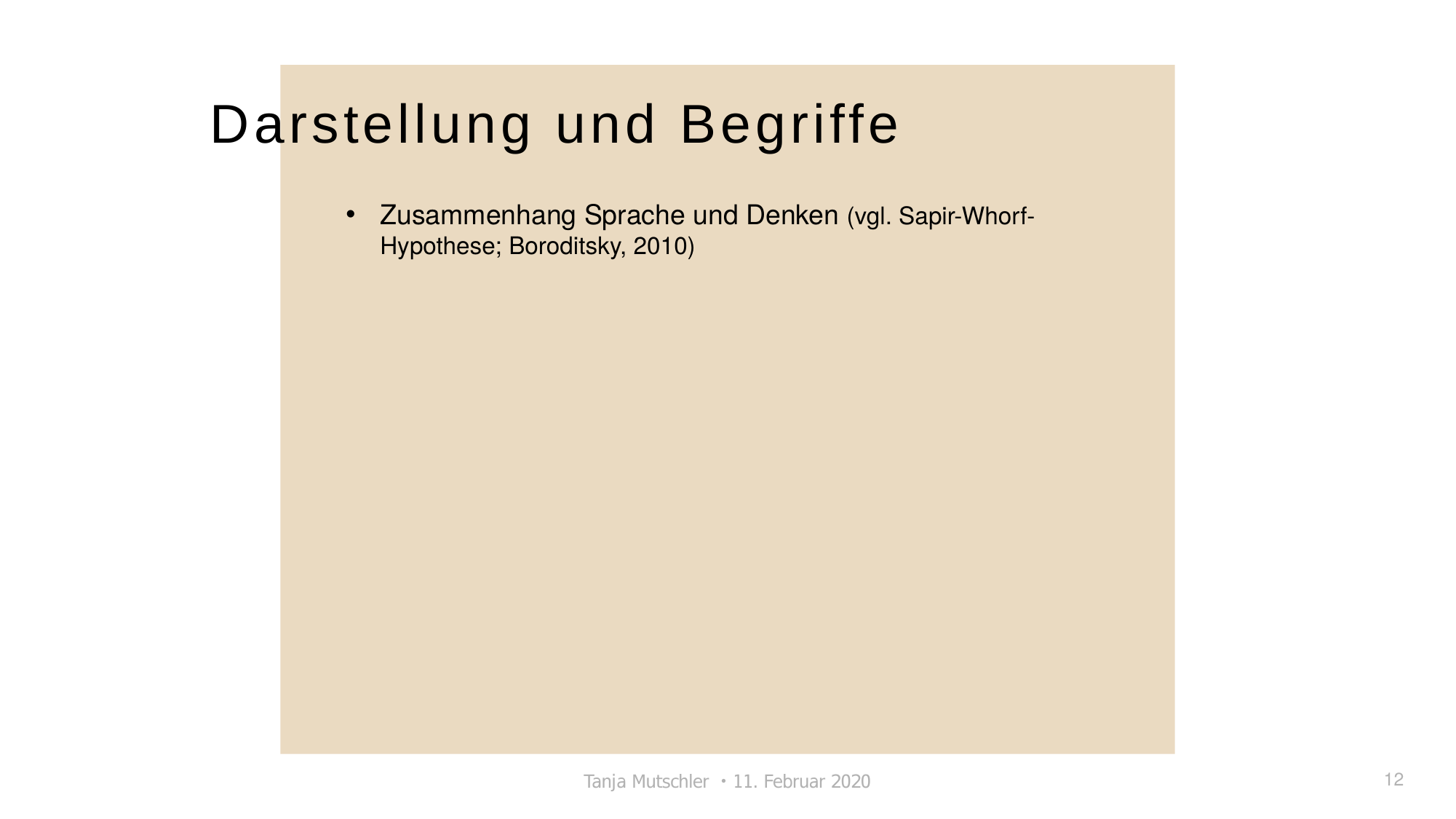

Darstellung und Begriffe
Zusammenhang Sprache und Denken (vgl. Sapir-Whorf-Hypothese; Boroditsky, 2010)
Tanja Mutschler ・11. Februar 2020
12